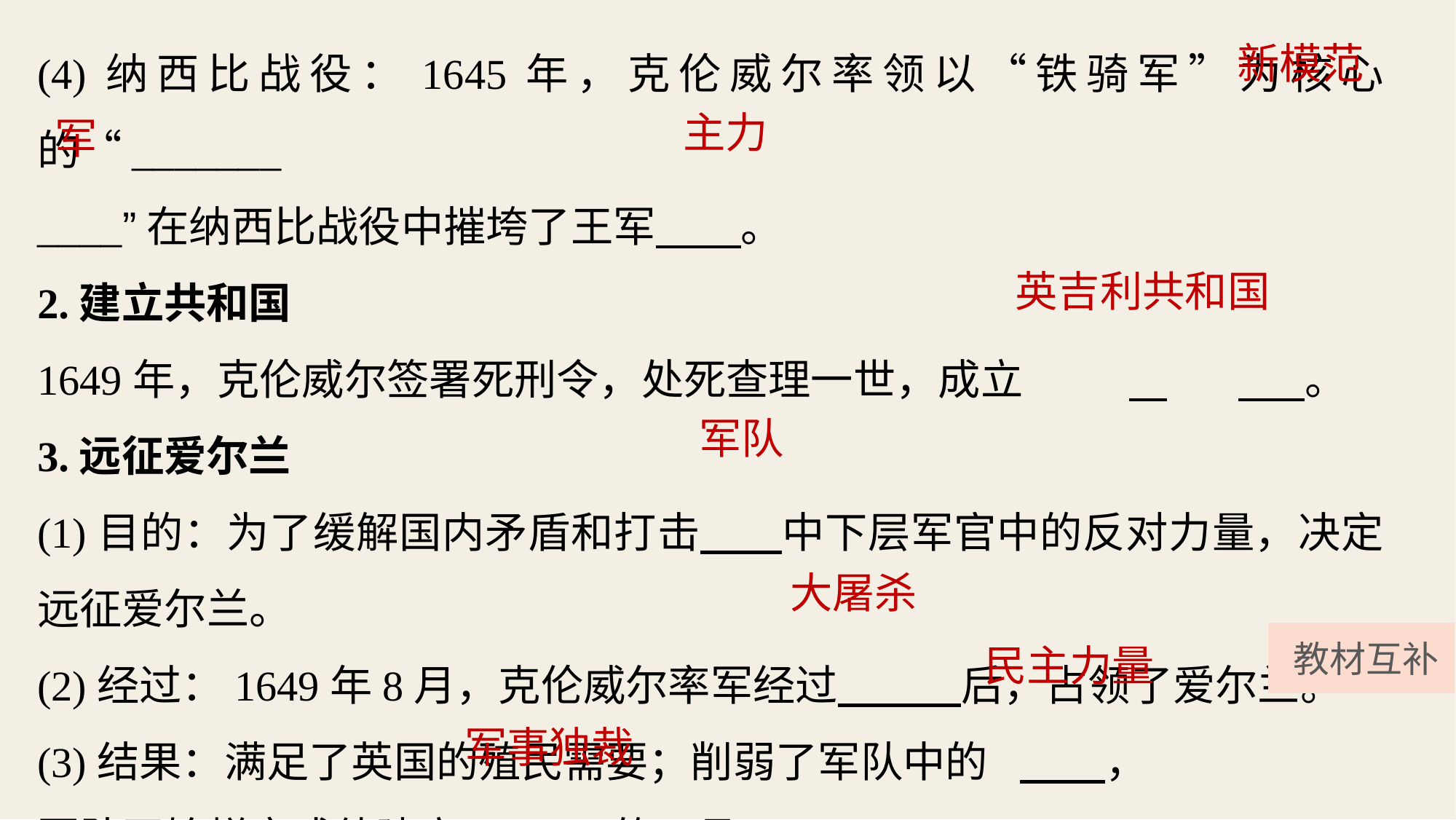

(4)纳西比战役：1645年，克伦威尔率领以“铁骑军”为核心的“_______
____”在纳西比战役中摧垮了王军         。
2.建立共和国
1649年，克伦威尔签署死刑令，处死查理一世，成立	    	       。
3.远征爱尔兰
(1)目的：为了缓解国内矛盾和打击        中下层军官中的反对力量，决定远征爱尔兰。
(2)经过：1649年8月，克伦威尔率军经过             后，占领了爱尔兰。
(3)结果：满足了英国的殖民需要；削弱了军队中的	         ，
军队开始蜕变成他建立		   的工具。
新模范
主力
军
英吉利共和国
军队
大屠杀
|  |
| --- |
教材互补
民主力量
军事独裁